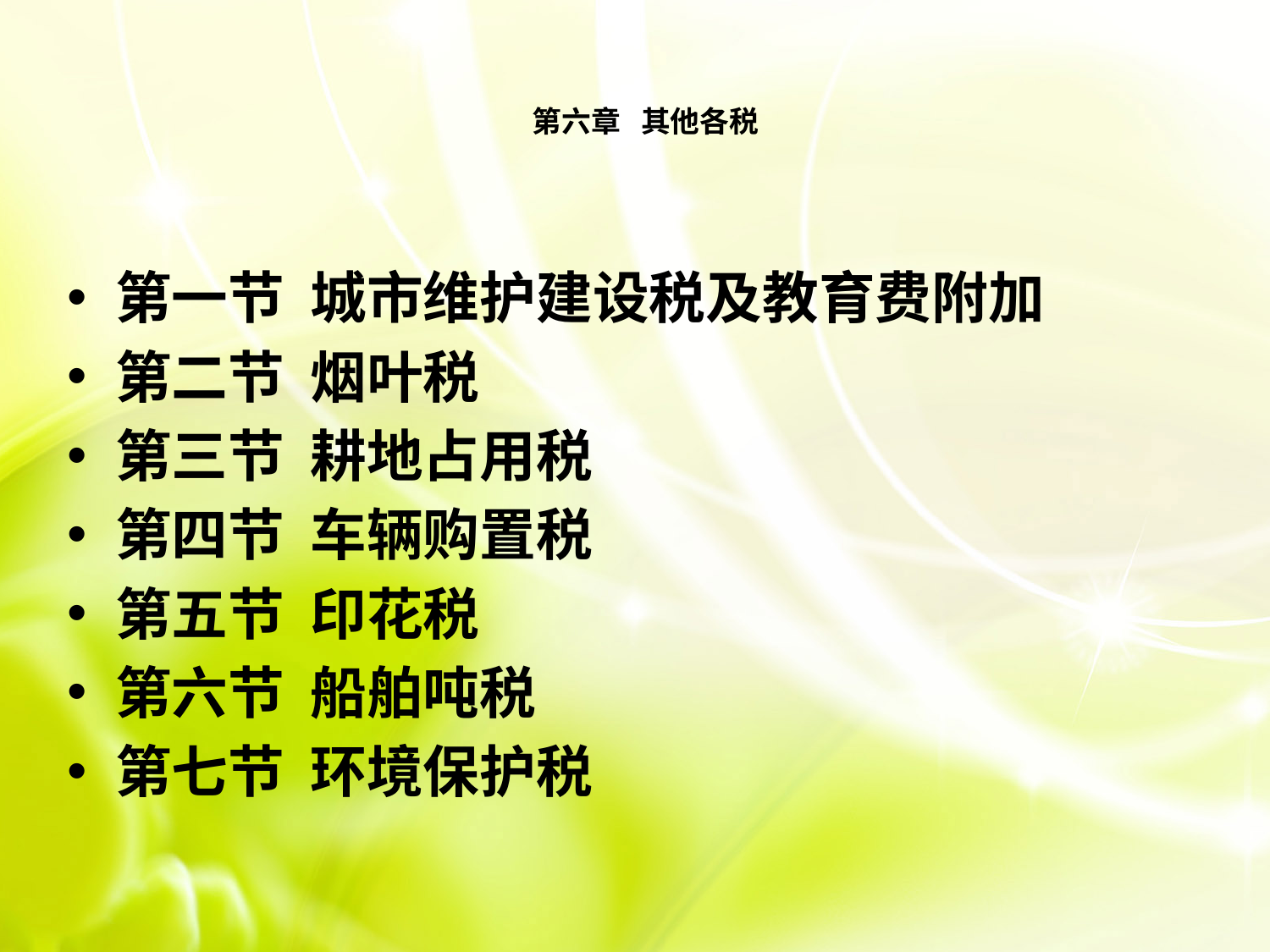

# 第六章   其他各税
第一节  城市维护建设税及教育费附加
第二节  烟叶税
第三节  耕地占用税
第四节  车辆购置税
第五节  印花税
第六节  船舶吨税
第七节  环境保护税